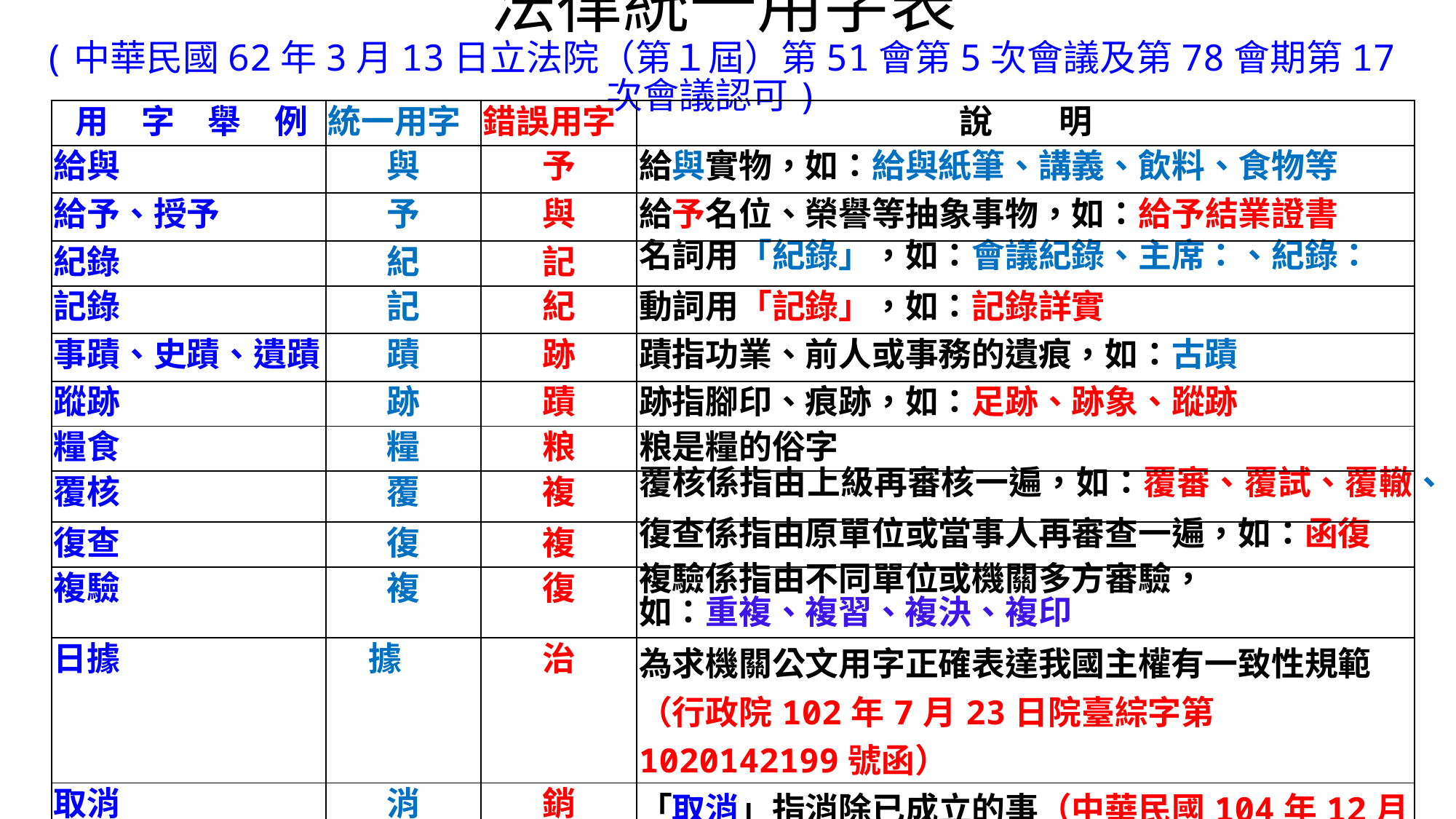

# 法律統一用字表 (中華民國62年3月13日立法院（第１屆）第51會第5次會議及第78會期第17次會議認可)
| 用　字　舉　例 | 統一用字 | 錯誤用字 | 說　　明 |
| --- | --- | --- | --- |
| 給與 | 與 | 予 | 給與實物，如：給與紙筆、講義、飲料、食物等 |
| 給予、授予 | 予 | 與 | 給予名位、榮譽等抽象事物，如：給予結業證書 |
| 紀錄 | 紀 | 記 | 名詞用「紀錄」，如：會議紀錄、主席：、紀錄： |
| 記錄 | 記 | 紀 | 動詞用「記錄」，如：記錄詳實 |
| 事蹟、史蹟、遺蹟 | 蹟 | 跡 | 蹟指功業、前人或事務的遺痕，如：古蹟 |
| 蹤跡 | 跡 | 蹟 | 跡指腳印、痕跡，如：足跡、跡象、蹤跡 |
| 糧食 | 糧 | 粮 | 粮是糧的俗字 |
| 覆核 | 覆 | 複 | 覆核係指由上級再審核一遍，如：覆審、覆試、覆轍、 |
| 復查 | 復 | 複 | 復查係指由原單位或當事人再審查一遍，如：函復 |
| 複驗 | 複 | 復 | 複驗係指由不同單位或機關多方審驗， 如：重複、複習、複決、複印 |
| 日據 | 據 | 治 | 為求機關公文用字正確表達我國主權有一致性規範 （行政院102年7月23日院臺綜字第1020142199號函） |
| 取消 | 消 | 銷 | 「取消」指消除已成立的事（中華民國104年12月16日(立法院第8屆第8會期第14次會議通過新增一則） |